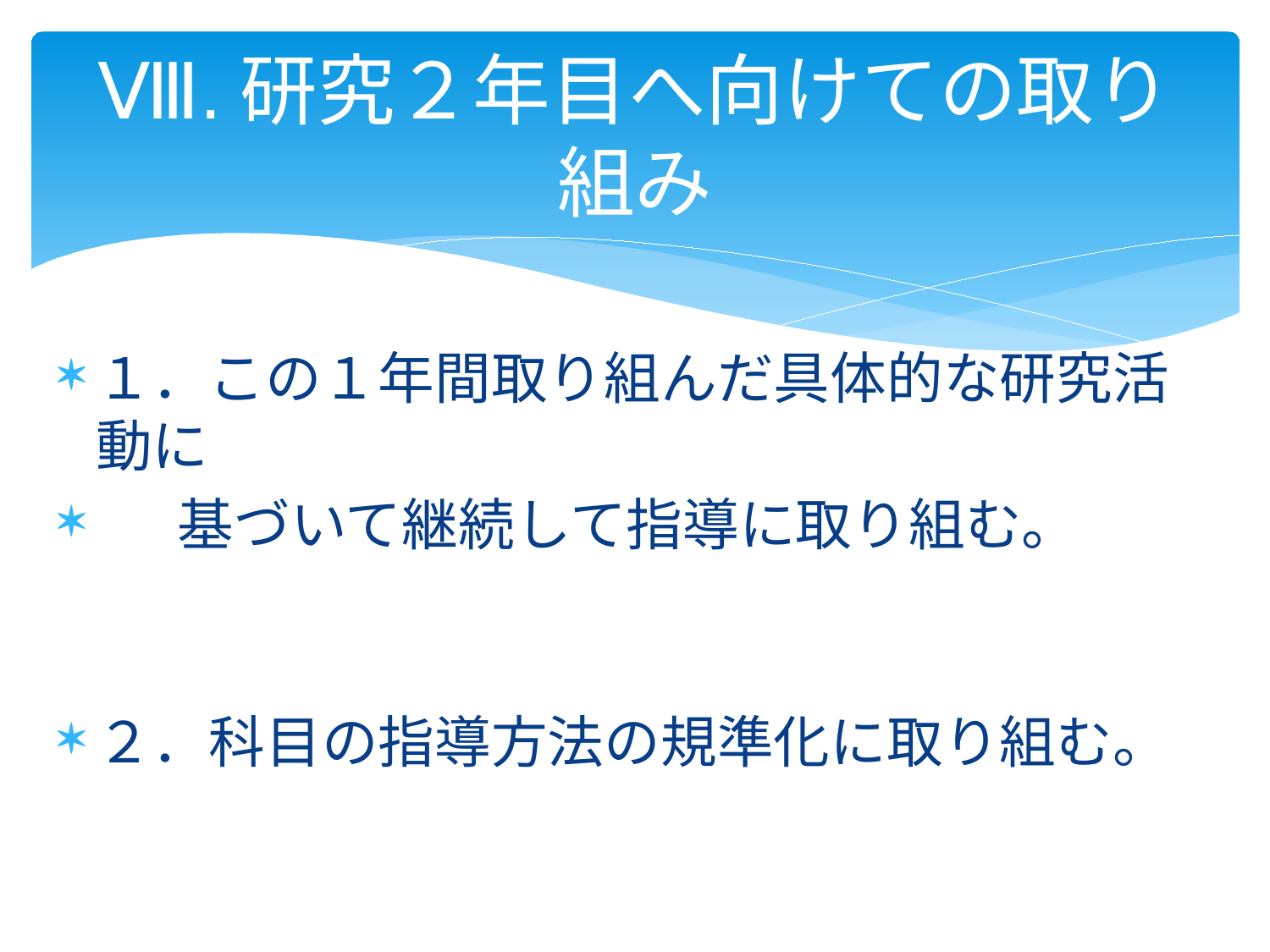

# Ⅷ.研究２年目へ向けての取り組み
１．この１年間取り組んだ具体的な研究活動に
　  基づいて継続して指導に取り組む。

２．科目の指導方法の規準化に取り組む。